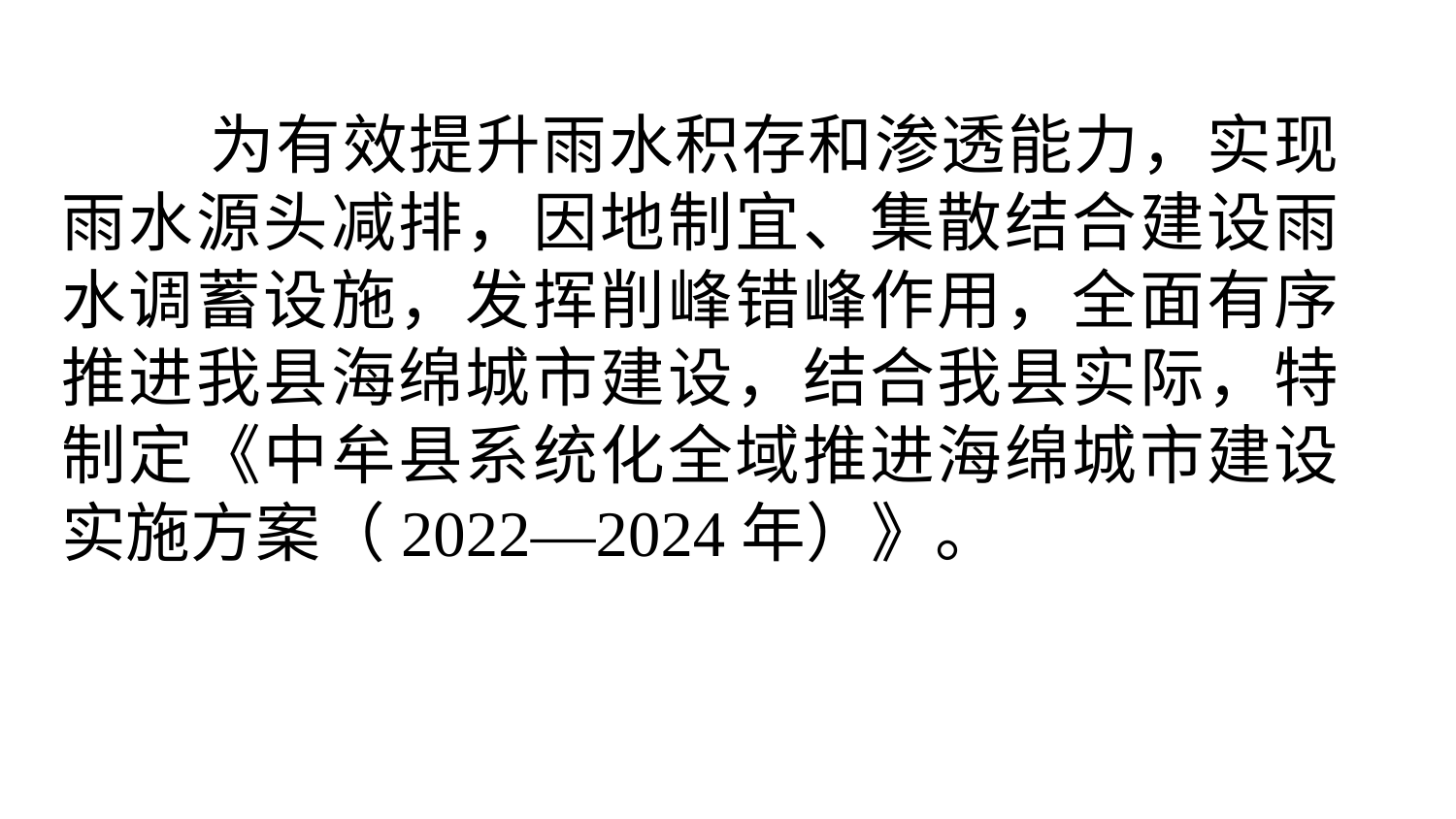

为有效提升雨水积存和渗透能力，实现雨水源头减排，因地制宜、集散结合建设雨水调蓄设施，发挥削峰错峰作用，全面有序推进我县海绵城市建设，结合我县实际，特制定《中牟县系统化全域推进海绵城市建设实施方案（2022—2024年）》。